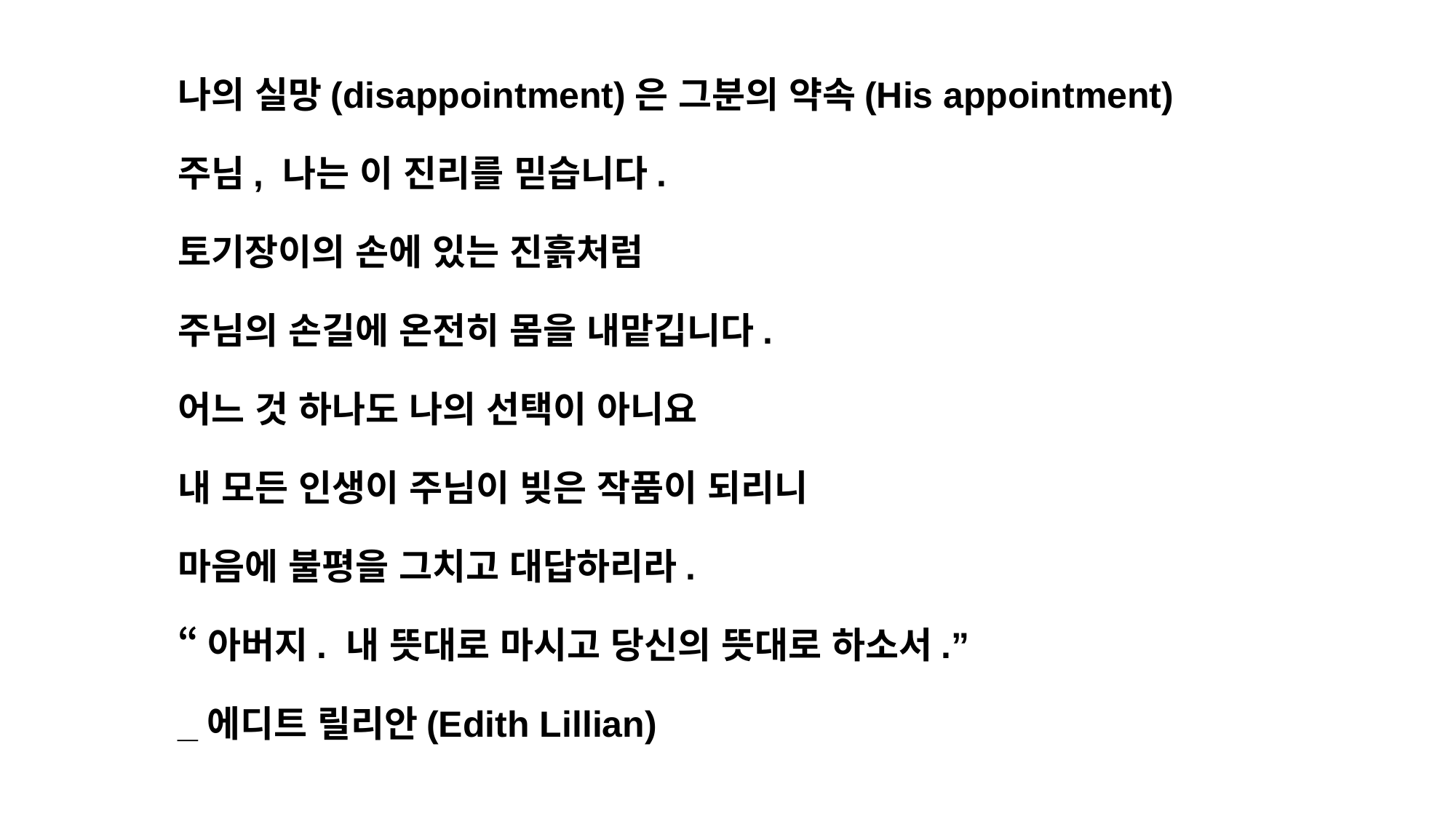

나의 실망(disappointment)은 그분의 약속(His appointment)
주님, 나는 이 진리를 믿습니다.
토기장이의 손에 있는 진흙처럼
주님의 손길에 온전히 몸을 내맡깁니다.
어느 것 하나도 나의 선택이 아니요
내 모든 인생이 주님이 빚은 작품이 되리니
마음에 불평을 그치고 대답하리라.
“아버지. 내 뜻대로 마시고 당신의 뜻대로 하소서.”
_에디트 릴리안(Edith Lillian)